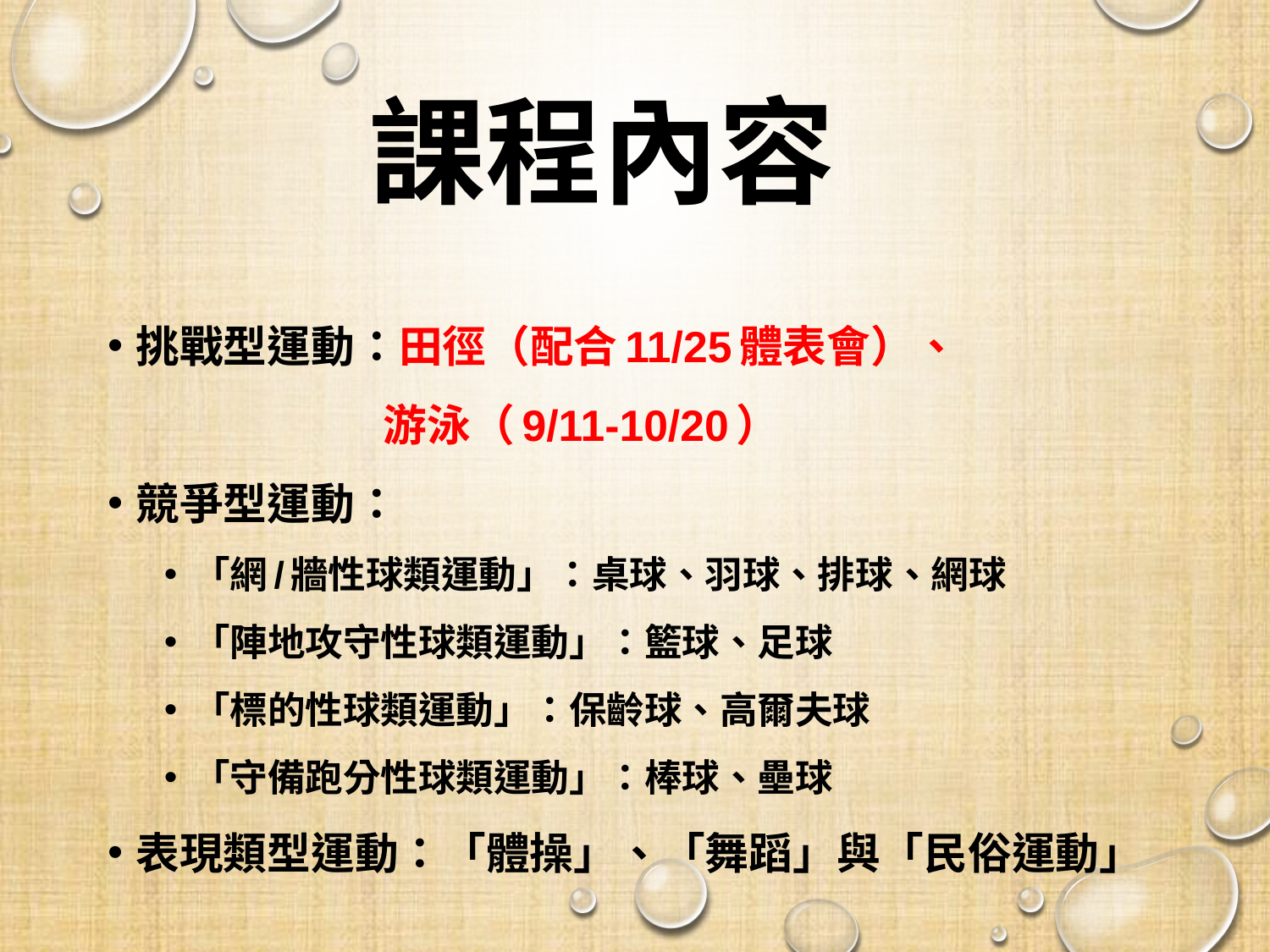

# 課程內容
挑戰型運動：田徑（配合11/25體表會）、
                           游泳（9/11-10/20）
競爭型運動：
「網/牆性球類運動」：桌球、羽球、排球、網球
「陣地攻守性球類運動」：籃球、足球
「標的性球類運動」：保齡球、高爾夫球
「守備跑分性球類運動」：棒球、壘球
表現類型運動：「體操」、「舞蹈」與「民俗運動」